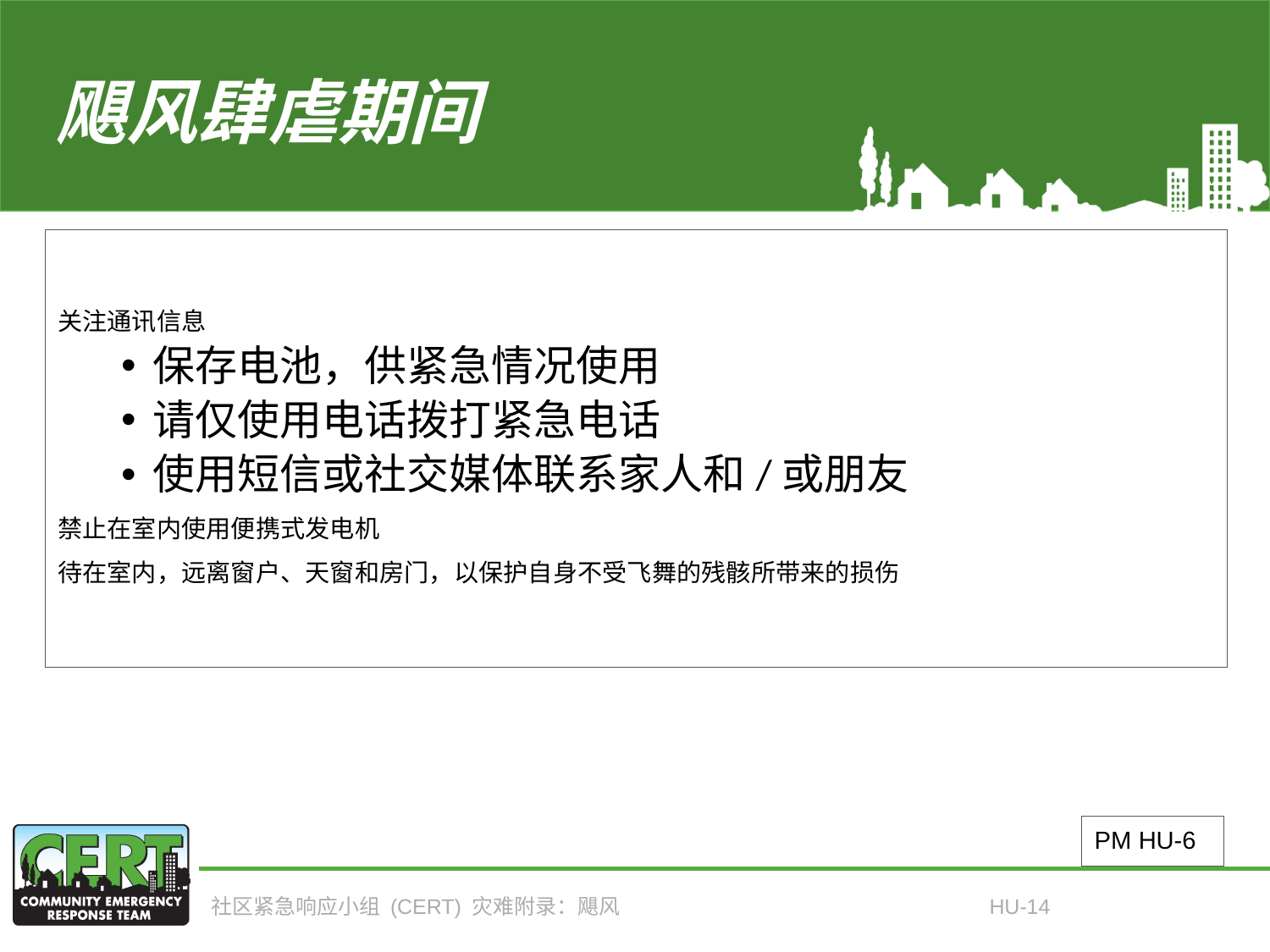

# 飓风肆虐期间
关注通讯信息
保存电池，供紧急情况使用
请仅使用电话拨打紧急电话
使用短信或社交媒体联系家人和/或朋友
禁止在室内使用便携式发电机
待在室内，远离窗户、天窗和房门，以保护自身不受飞舞的残骸所带来的损伤
PM HU-6
社区紧急响应小组 (CERT) 灾难附录：飓风
HU-14